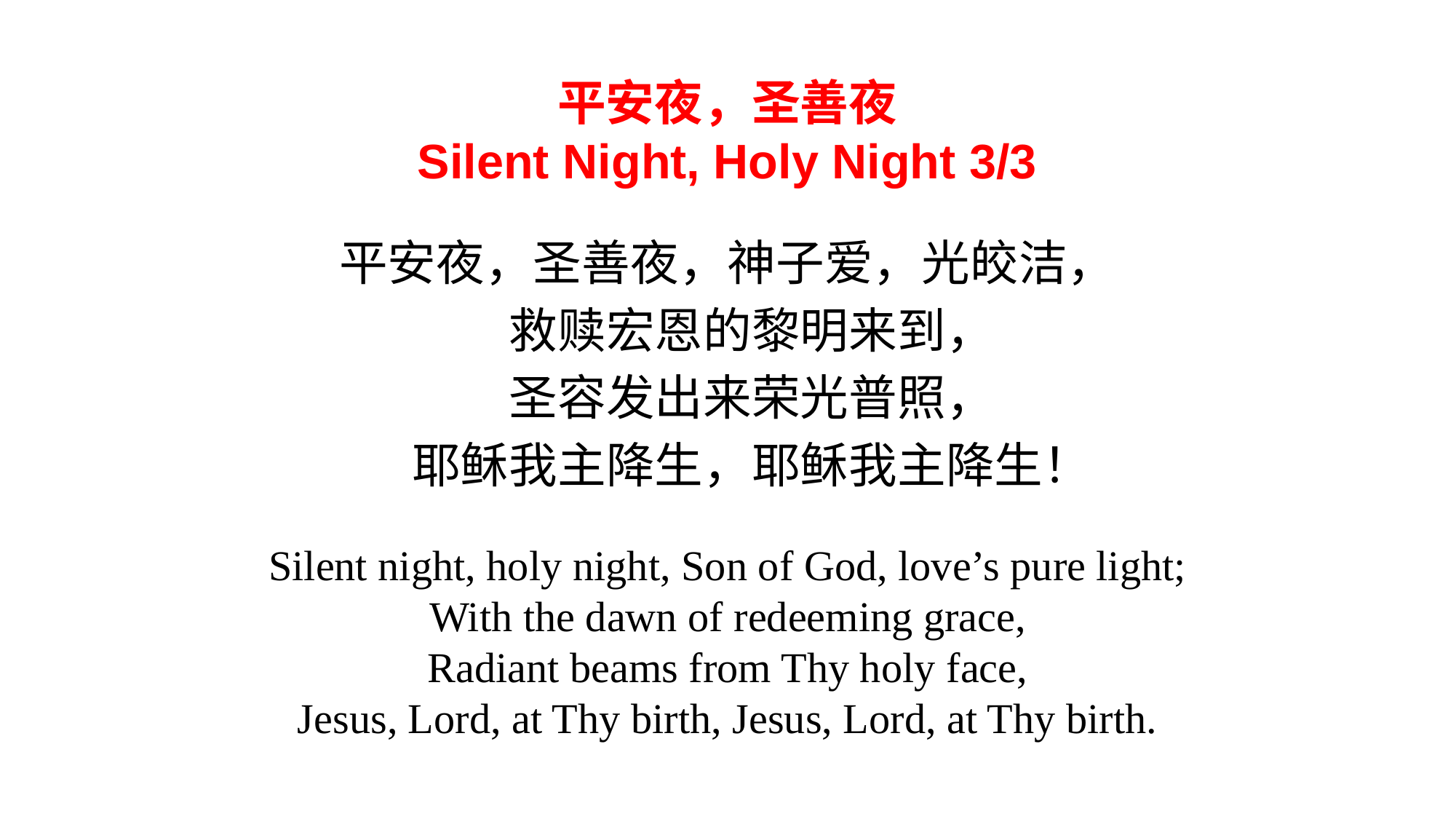

平安夜，圣善夜
Silent Night, Holy Night 3/3
平安夜，圣善夜，神子爱，光皎洁，
　救赎宏恩的黎明来到，
　圣容发出来荣光普照，
　耶稣我主降生，耶稣我主降生！

Silent night, holy night, Son of God, love’s pure light;
With the dawn of redeeming grace,
Radiant beams from Thy holy face,
Jesus, Lord, at Thy birth, Jesus, Lord, at Thy birth.